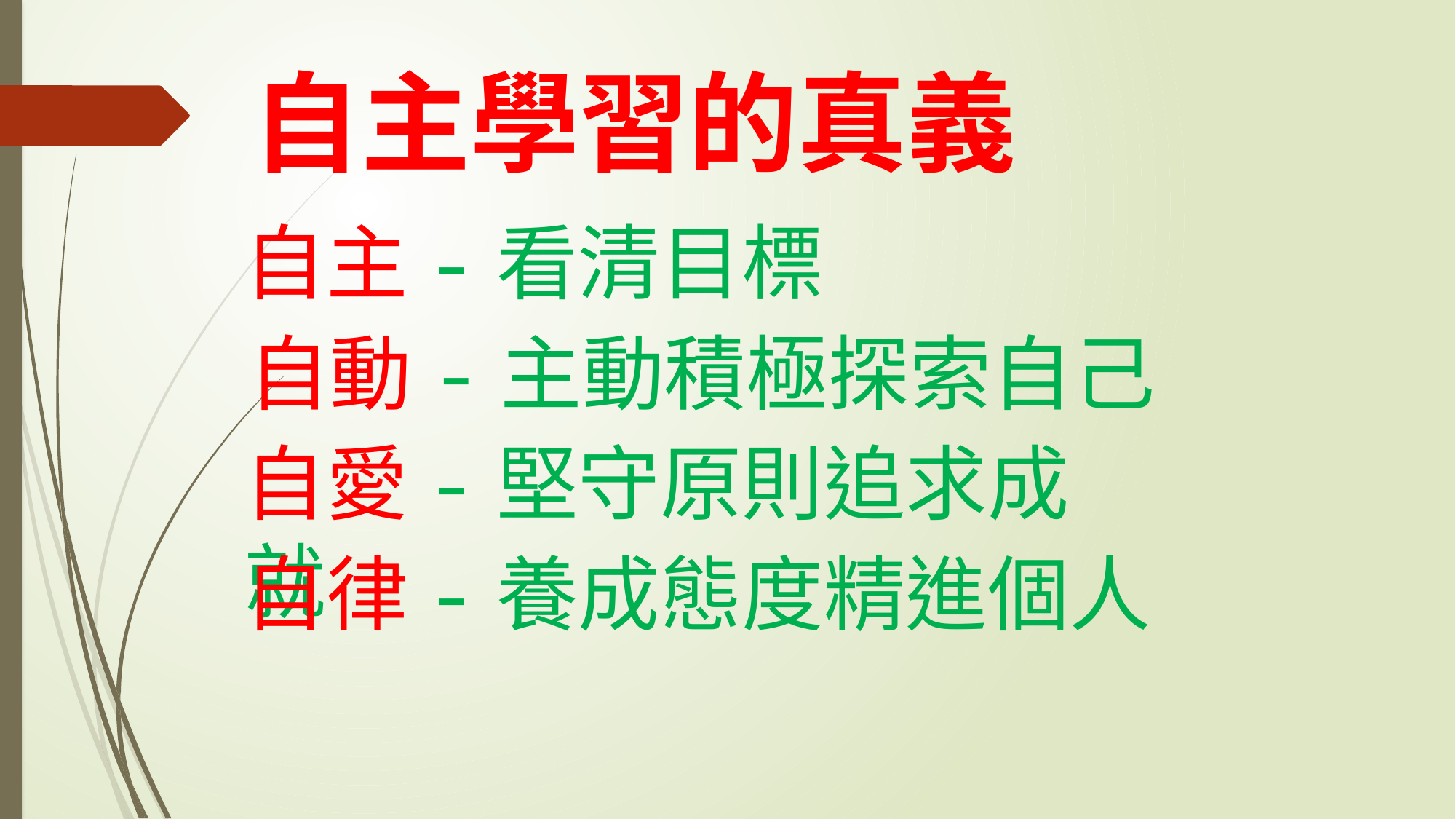

自主學習的真義
自主-看清目標
自動-主動積極探索自己
自愛-堅守原則追求成就
自律-養成態度精進個人